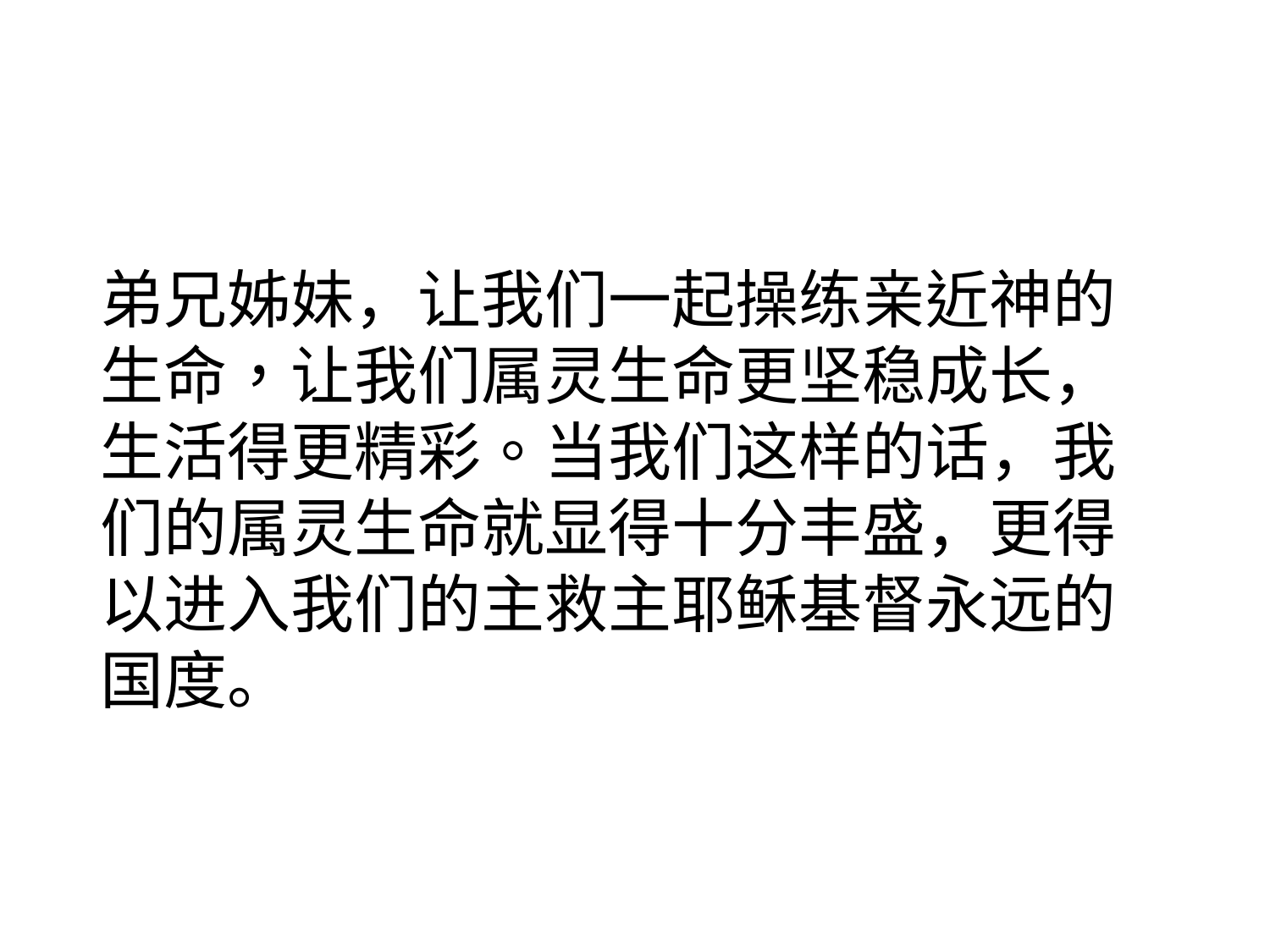

#
弟兄姊妹，让我们一起操练亲近神的生命，让我们属灵生命更坚稳成长，生活得更精彩。当我们这样的话，我们的属灵生命就显得十分丰盛，更得以进入我们的主救主耶稣基督永远的国度。